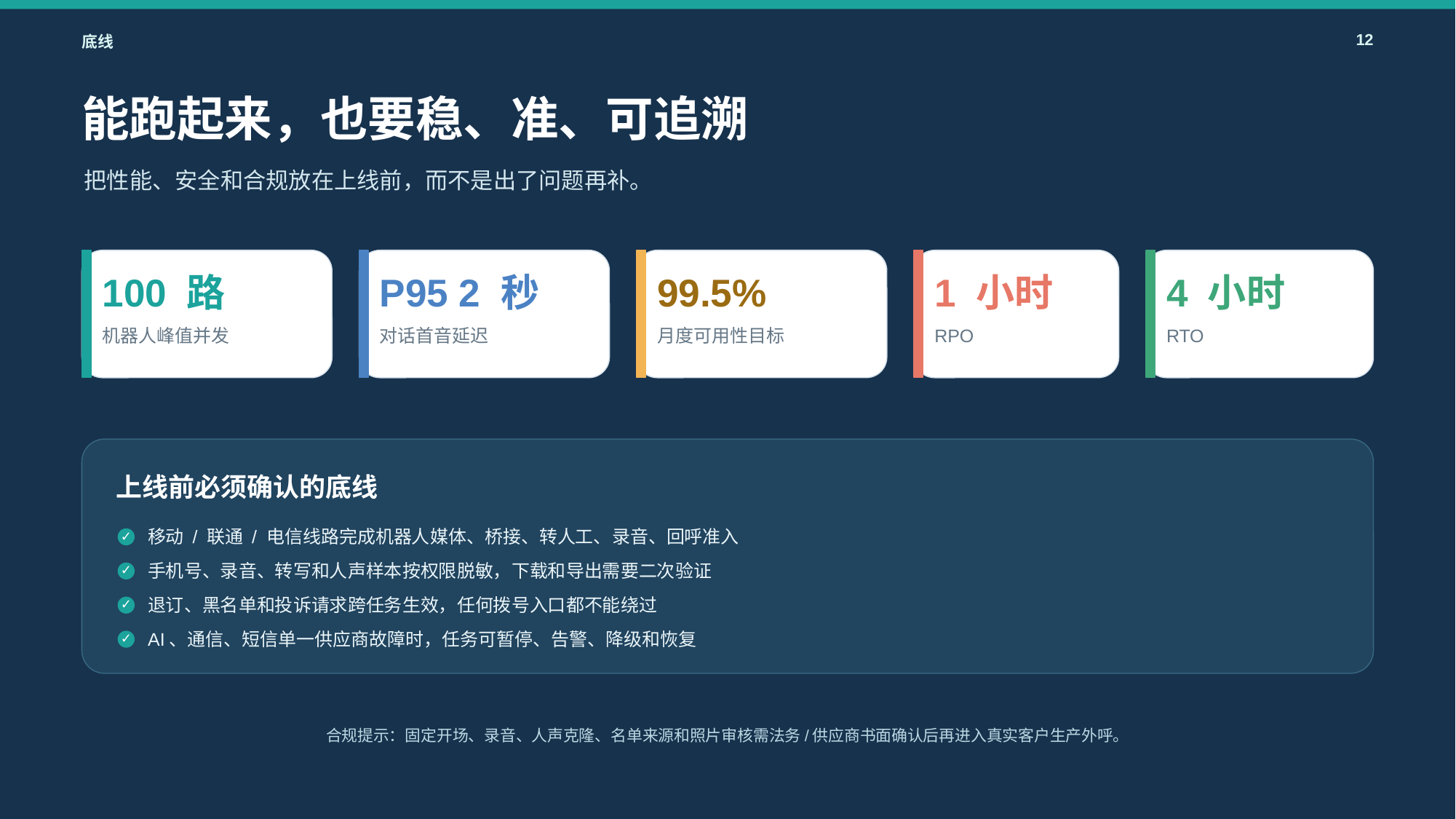

12
底线
能跑起来，也要稳、准、可追溯
把性能、安全和合规放在上线前，而不是出了问题再补。

100 路
P95 2 秒
99.5%
1 小时
4 小时
机器人峰值并发
对话首音延迟
月度可用性目标
RPO
RTO

上线前必须确认的底线
移动 / 联通 / 电信线路完成机器人媒体、桥接、转人工、录音、回呼准入
✓

手机号、录音、转写和人声样本按权限脱敏，下载和导出需要二次验证
✓

退订、黑名单和投诉请求跨任务生效，任何拨号入口都不能绕过
✓

AI、通信、短信单一供应商故障时，任务可暂停、告警、降级和恢复
✓

合规提示：固定开场、录音、人声克隆、名单来源和照片审核需法务/供应商书面确认后再进入真实客户生产外呼。